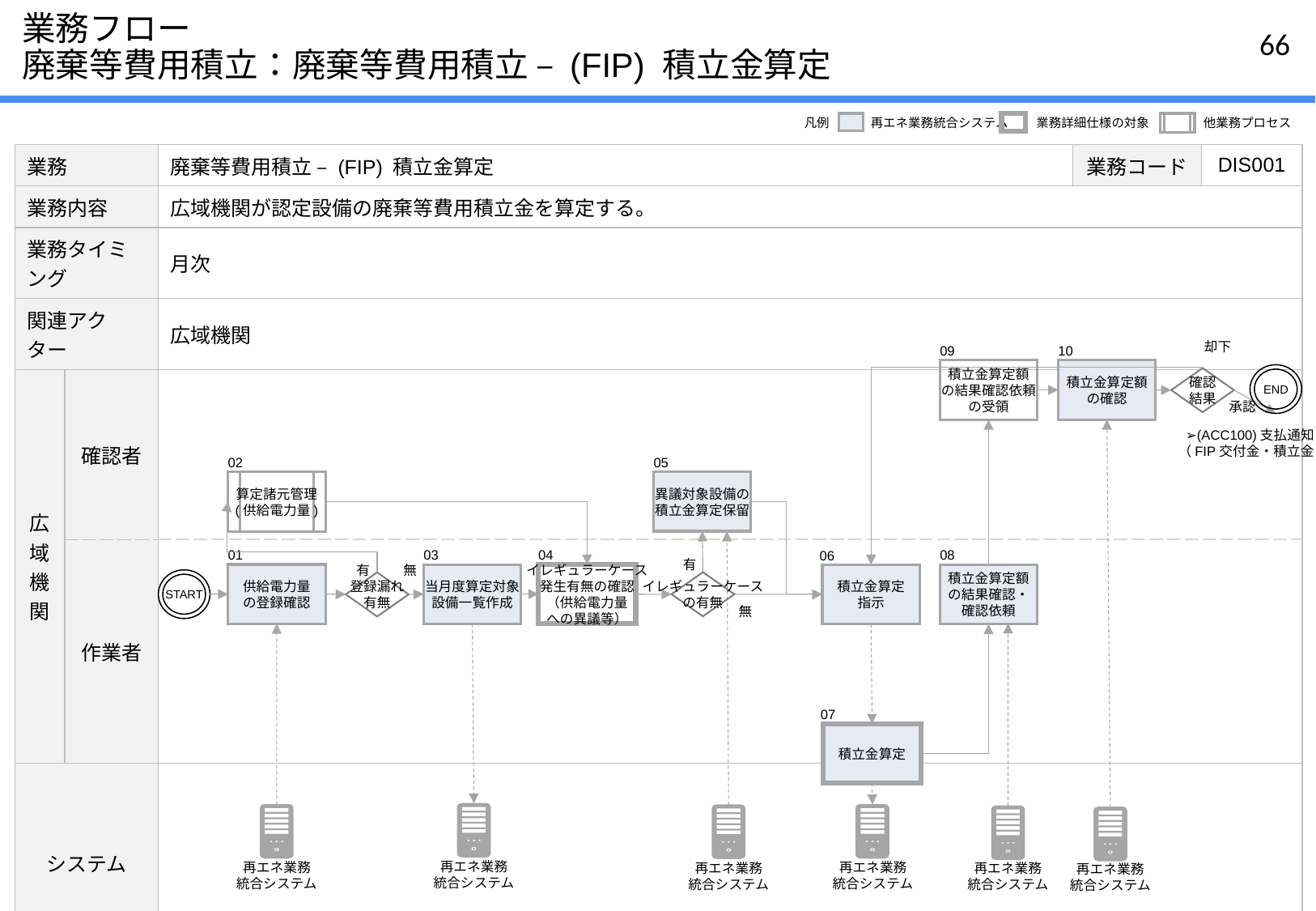

# 業務フロー 廃棄等費用積立：廃棄等費用積立 – (FIP) 積立金算定
凡例
再エネ業務統合システム
業務詳細仕様の対象
他業務プロセス

| 業務 |  | 廃棄等費用積立 – (FIP) 積立金算定 | 業務コード | DIS001 |
| --- | --- | --- | --- | --- |
| 業務内容 |  | 広域機関が認定設備の廃棄等費用積立金を算定する。 |  |  |
| 業務タイミング |  | 月次 |  |  |
| 関連アクター |  | 広域機関 |  |  |
| 広域機関 | 確認者 |  |  |  |
|  | 作業者 |  |  |  |
| システム |  |  |  |  |
却下
09
積立金算定額
の結果確認依頼
の受領
10
積立金算定額
の確認
END
確認
結果
承認
➢(ACC100)支払通知
（FIP交付金・積立金)
05
異議対象設備の
積立金算定保留
02
算定諸元管理
(供給電力量)

01
供給電力量
の登録確認
03
当月度算定対象
設備一覧作成
04
イレギュラーケース
発生有無の確認
（供給電力量
への異議等）
08
積立金算定額
の結果確認・
確認依頼
06
積立金算定
指示
有

有
無
START
イレギュラーケース
の有無
登録漏れ
有無

無

07
積立金算定

再エネ業務
統合システム
再エネ業務
統合システム
再エネ業務
統合システム
再エネ業務
統合システム

再エネ業務
統合システム
再エネ業務
統合システム